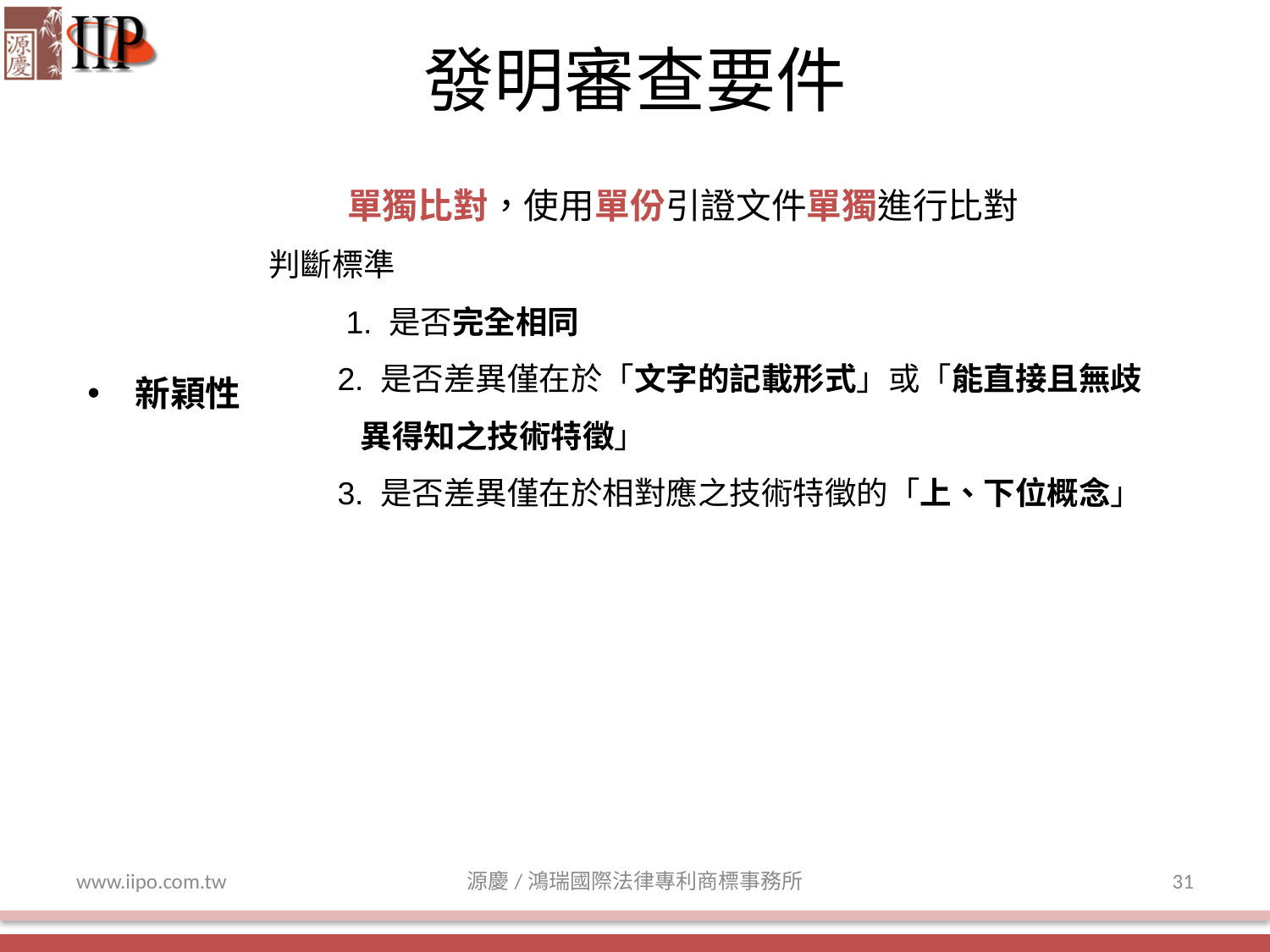

發明審查要件
單獨比對，使用單份引證文件單獨進行比對
        判斷標準
                1. 是否完全相同
        2. 是否差異僅在於「文字的記載形式」或「能直接且無歧
            異得知之技術特徵」
        3. 是否差異僅在於相對應之技術特徵的「上、下位概念」
產業利用性

新穎性

進步性

www.iipo.com.tw
源慶/鴻瑞國際法律專利商標事務所
31